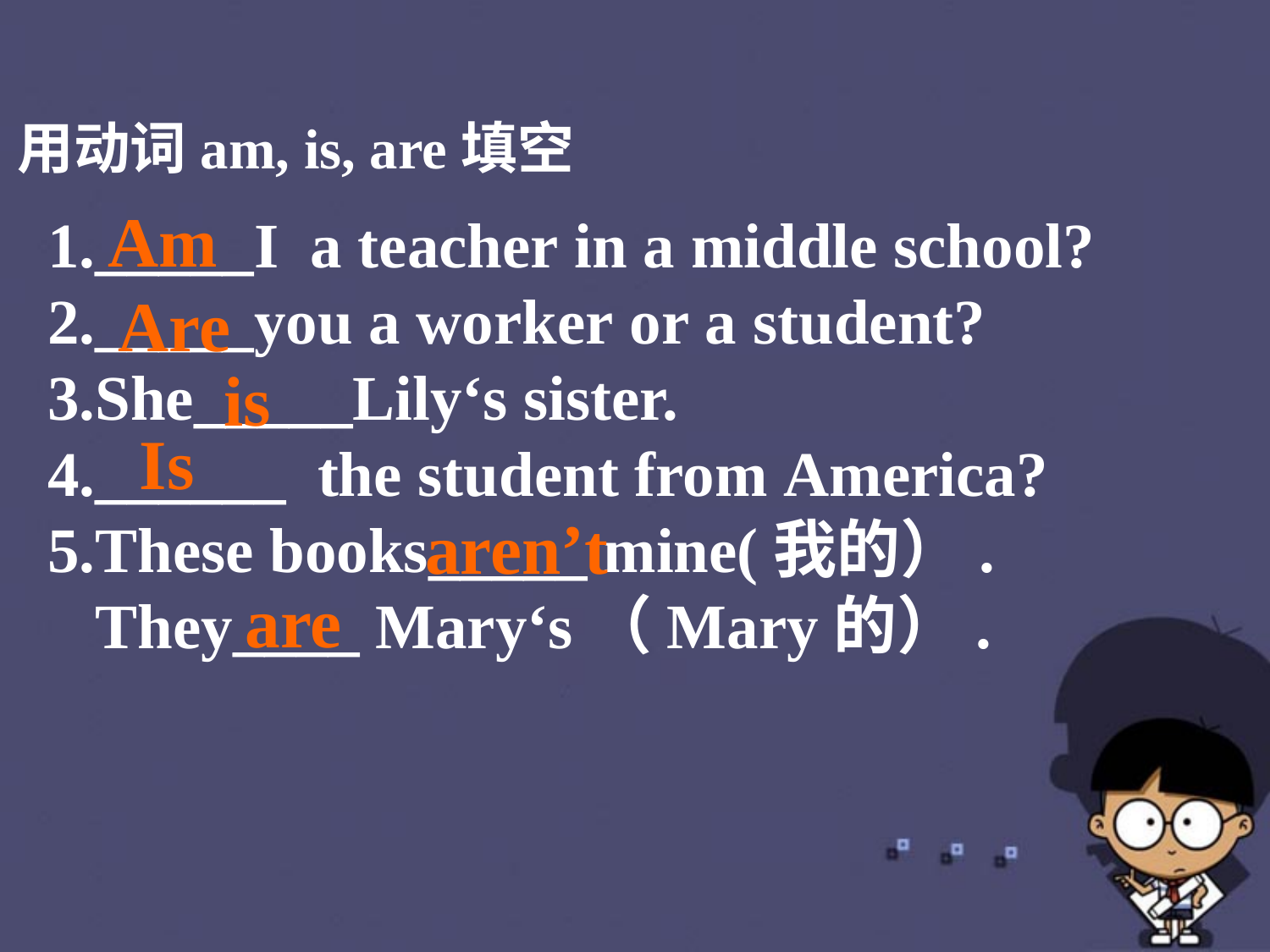

用动词am, is, are填空
Am
1._____I  a teacher in a middle school?
2._____you a worker or a student?
3.She_____Lily‘s sister.
4.______  the student from America?
5.These books_____ mine(我的）.
   They____ Mary‘s（Mary的）.
Are
is
Is
aren’t
are